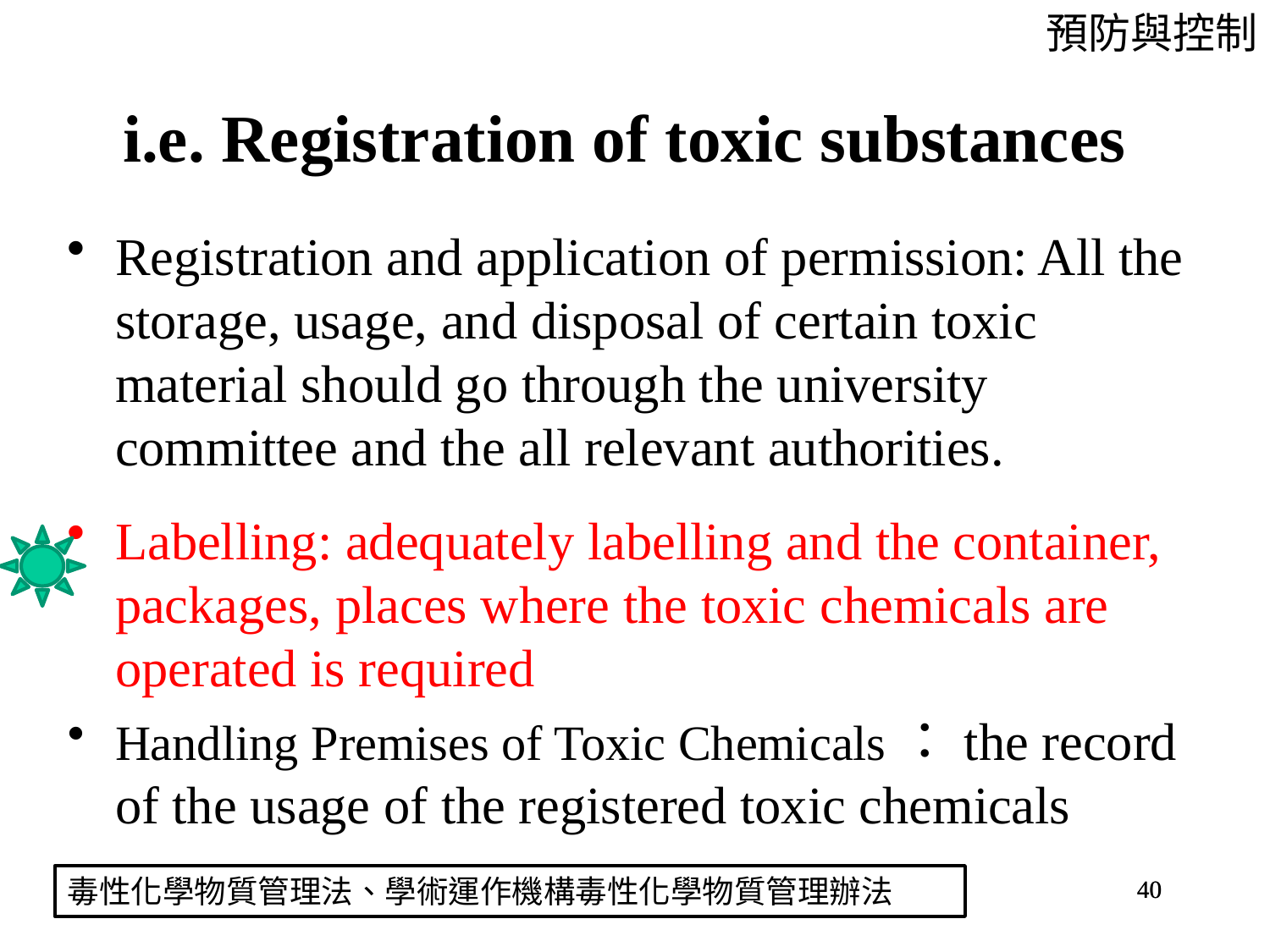

預防與控制
i.e. Registration of toxic substances
Registration and application of permission: All the storage, usage, and disposal of certain toxic material should go through the university committee and the all relevant authorities.

Labelling: adequately labelling and the container, packages, places where the toxic chemicals are operated is required
Handling Premises of Toxic Chemicals：the record of the usage of the registered toxic chemicals

毒性化學物質管理法、學術運作機構毒性化學物質管理辦法
40
40